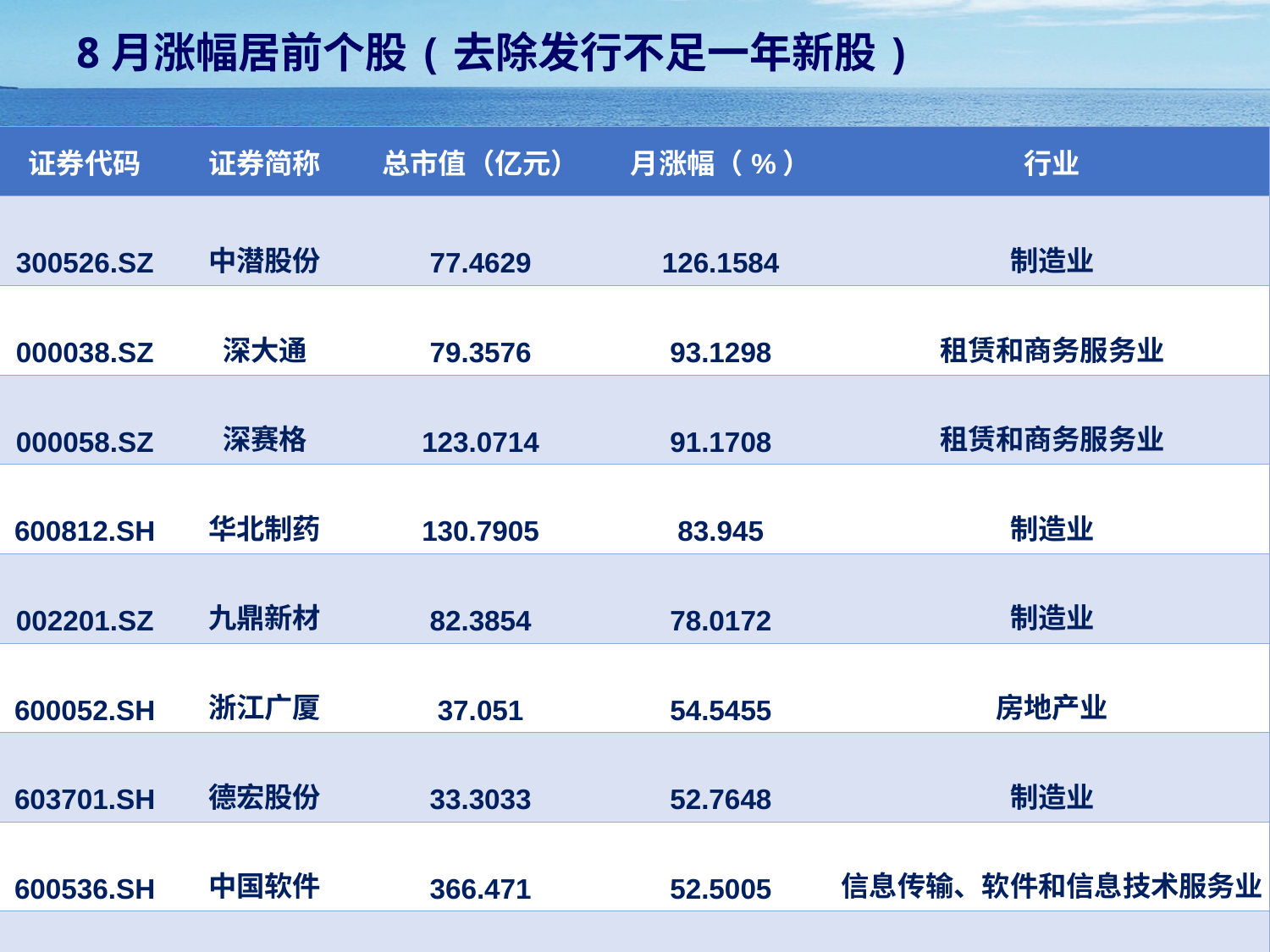

8月涨幅居前个股(去除发行不足一年新股)
| 证券代码 | 证券简称 | 总市值（亿元） | 月涨幅（%） | 行业 |
| --- | --- | --- | --- | --- |
| 300526.SZ | 中潜股份 | 77.4629 | 126.1584 | 制造业 |
| 000038.SZ | 深大通 | 79.3576 | 93.1298 | 租赁和商务服务业 |
| 000058.SZ | 深赛格 | 123.0714 | 91.1708 | 租赁和商务服务业 |
| 600812.SH | 华北制药 | 130.7905 | 83.945 | 制造业 |
| 002201.SZ | 九鼎新材 | 82.3854 | 78.0172 | 制造业 |
| 600052.SH | 浙江广厦 | 37.051 | 54.5455 | 房地产业 |
| 603701.SH | 德宏股份 | 33.3033 | 52.7648 | 制造业 |
| 600536.SH | 中国软件 | 366.471 | 52.5005 | 信息传输、软件和信息技术服务业 |
| 002402.SZ | 和而泰 | 122.9261 | 48.4504 | 制造业 |
| 300127.SZ | 银河磁体 | 75.5516 | 47.322 | 制造业 |